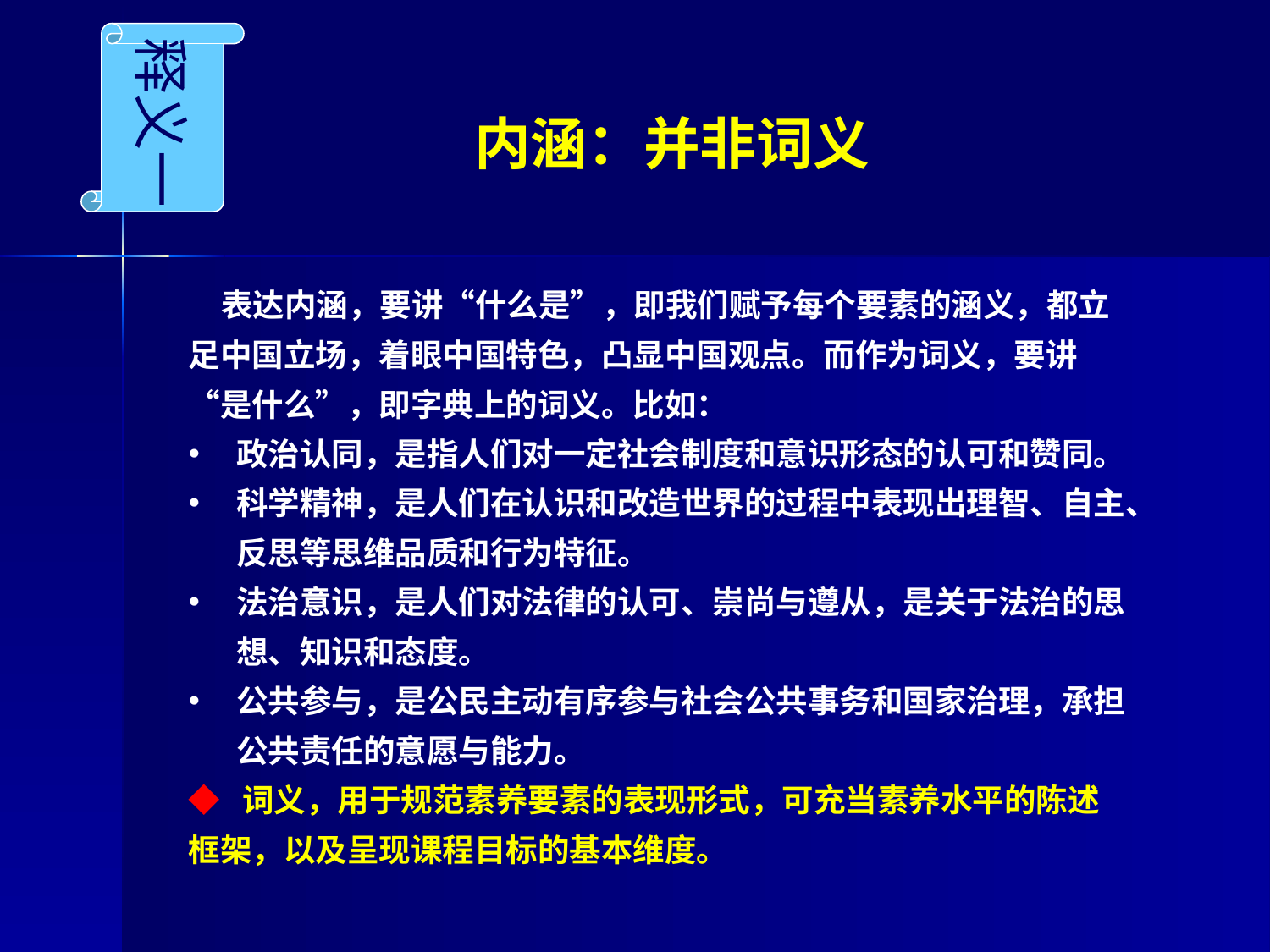

释义一
# 内涵：并非词义
   表达内涵，要讲“什么是”，即我们赋予每个要素的涵义，都立足中国立场，着眼中国特色，凸显中国观点。而作为词义，要讲“是什么”，即字典上的词义。比如：
政治认同，是指人们对一定社会制度和意识形态的认可和赞同。
科学精神，是人们在认识和改造世界的过程中表现出理智、自主、反思等思维品质和行为特征。
法治意识，是人们对法律的认可、崇尚与遵从，是关于法治的思想、知识和态度。
公共参与，是公民主动有序参与社会公共事务和国家治理，承担公共责任的意愿与能力。
◆  词义，用于规范素养要素的表现形式，可充当素养水平的陈述框架，以及呈现课程目标的基本维度。